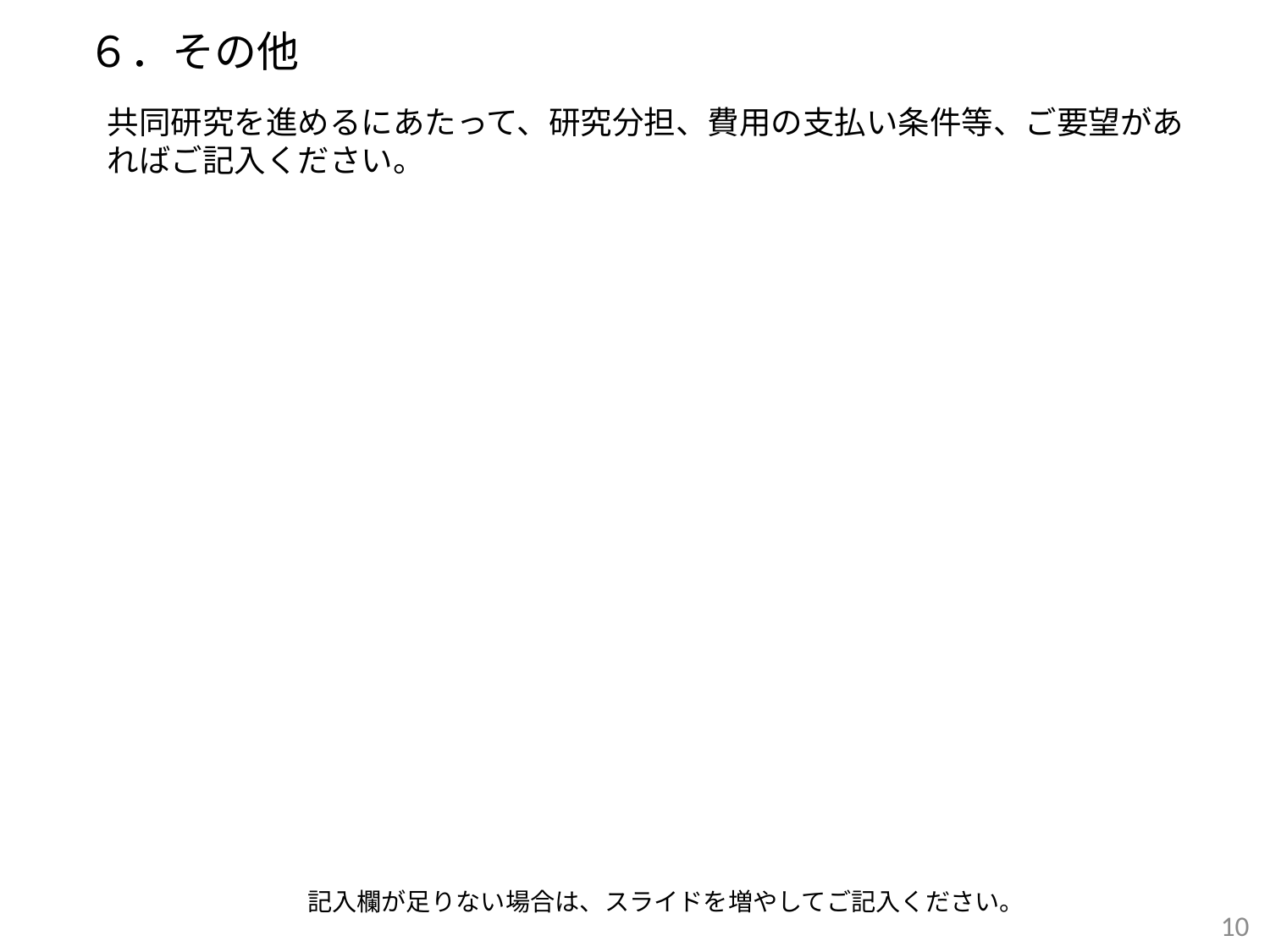

６．その他
共同研究を進めるにあたって、研究分担、費用の支払い条件等、ご要望があればご記入ください。
記入欄が足りない場合は、スライドを増やしてご記入ください。